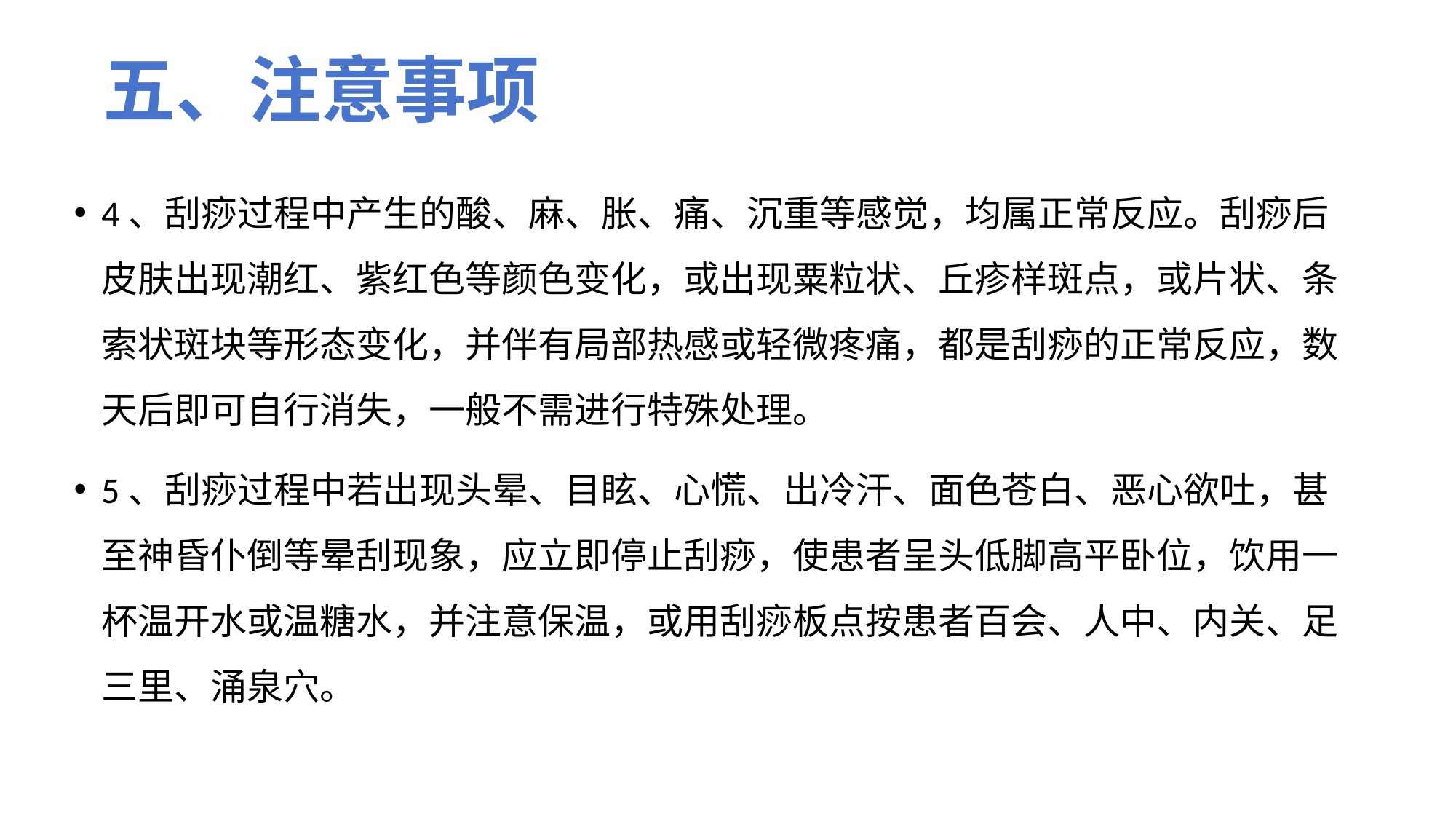

# 五、注意事项
4、刮痧过程中产生的酸、麻、胀、痛、沉重等感觉，均属正常反应。刮痧后皮肤出现潮红、紫红色等颜色变化，或出现粟粒状、丘疹样斑点，或片状、条索状斑块等形态变化，并伴有局部热感或轻微疼痛，都是刮痧的正常反应，数天后即可自行消失，一般不需进行特殊处理。
5、刮痧过程中若出现头晕、目眩、心慌、出冷汗、面色苍白、恶心欲吐，甚至神昏仆倒等晕刮现象，应立即停止刮痧，使患者呈头低脚高平卧位，饮用一杯温开水或温糖水，并注意保温，或用刮痧板点按患者百会、人中、内关、足三里、涌泉穴。